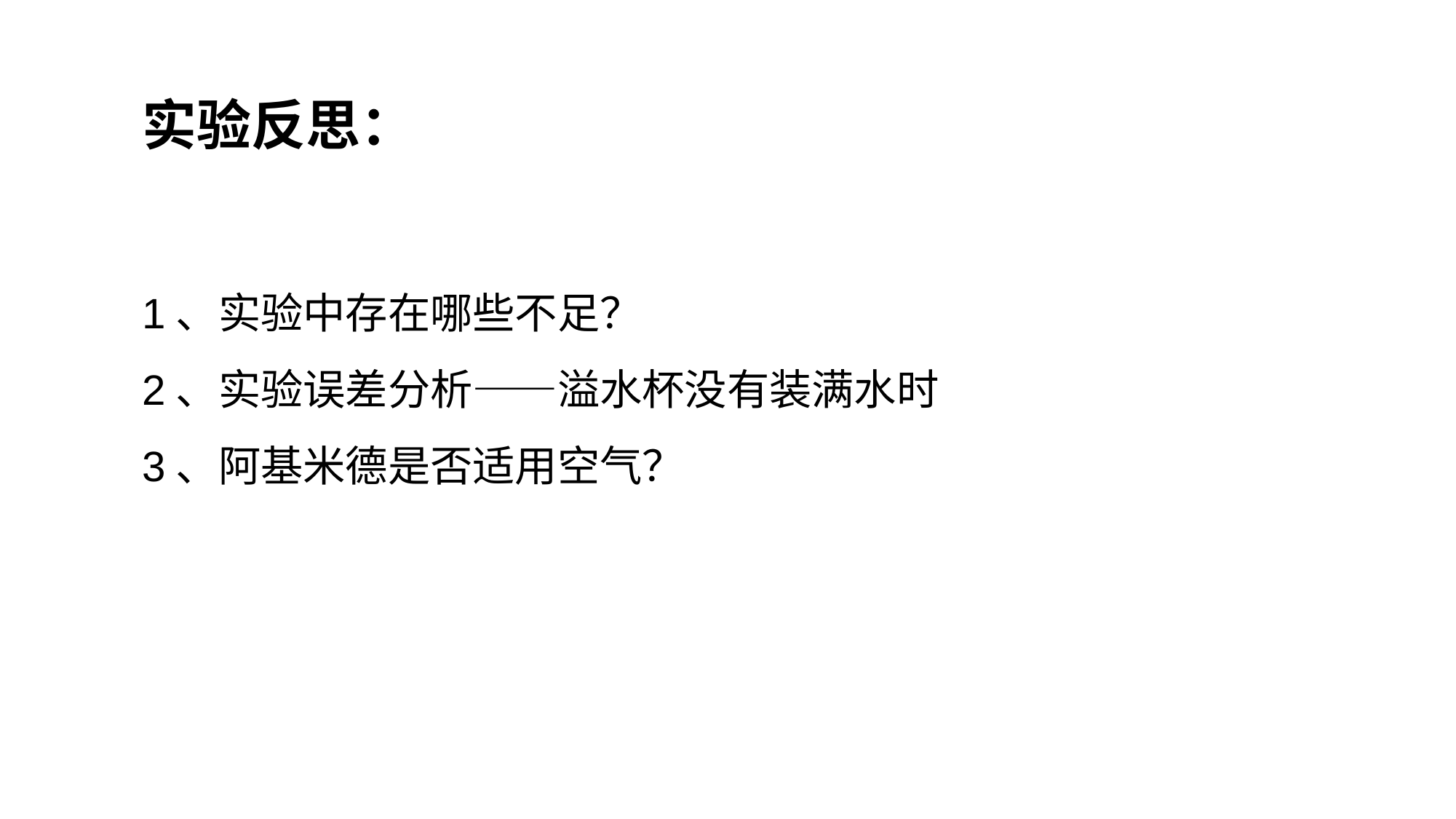

实验反思：
1、实验中存在哪些不足？
2、实验误差分析——溢水杯没有装满水时
3、阿基米德是否适用空气？